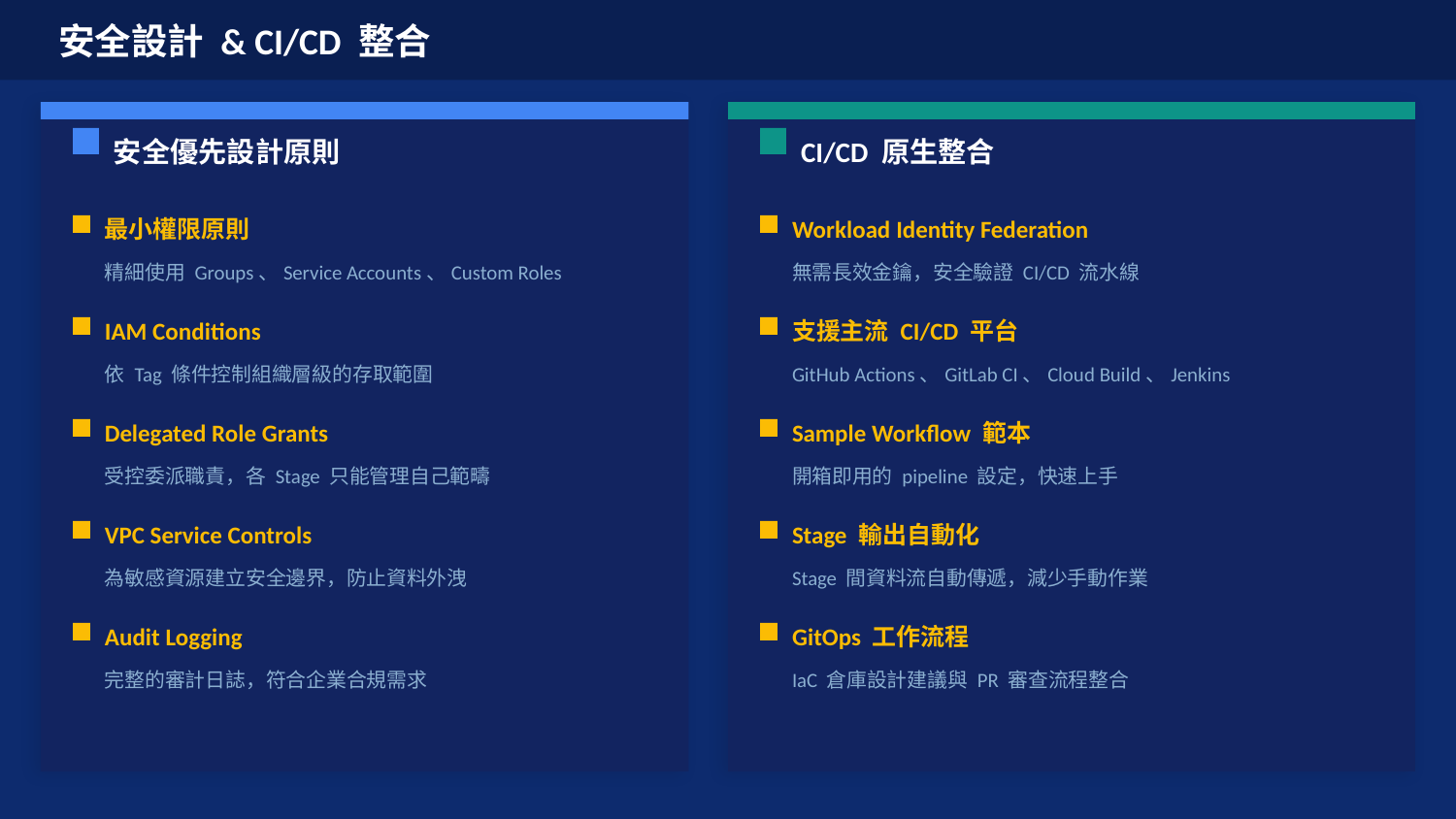

安全設計 & CI/CD 整合

安全優先設計原則
CI/CD 原生整合

最小權限原則
Workload Identity Federation

精細使用 Groups、Service Accounts、Custom Roles
無需長效金鑰，安全驗證 CI/CD 流水線
IAM Conditions
支援主流 CI/CD 平台

依 Tag 條件控制組織層級的存取範圍
GitHub Actions、GitLab CI、Cloud Build、Jenkins
Delegated Role Grants
Sample Workflow 範本

受控委派職責，各 Stage 只能管理自己範疇
開箱即用的 pipeline 設定，快速上手
VPC Service Controls
Stage 輸出自動化

為敏感資源建立安全邊界，防止資料外洩
Stage 間資料流自動傳遞，減少手動作業
Audit Logging
GitOps 工作流程

完整的審計日誌，符合企業合規需求
IaC 倉庫設計建議與 PR 審查流程整合